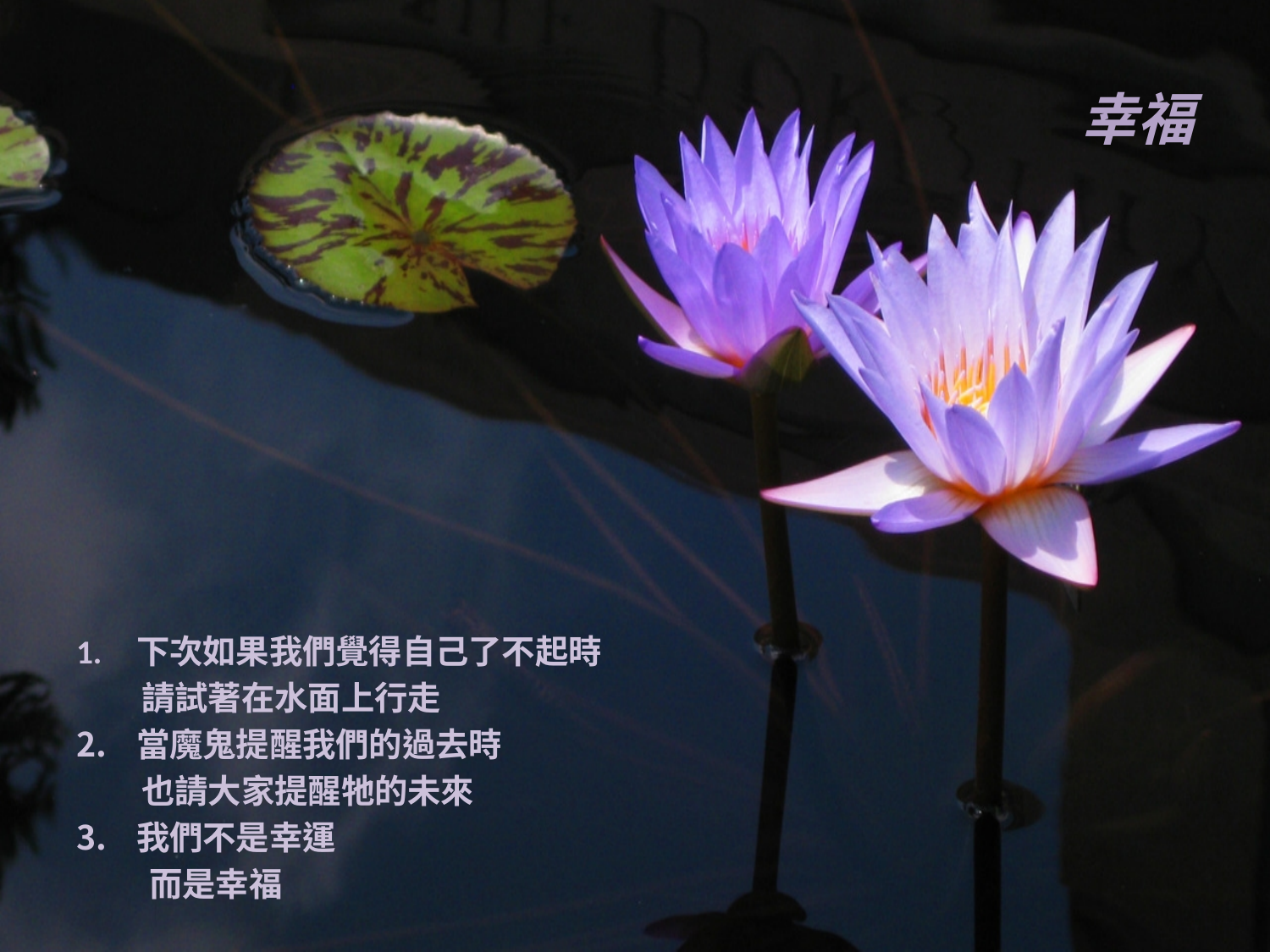

# 幸福
1.    下次如果我們覺得自己了不起時
        請試著在水面上行走
當魔鬼提醒我們的過去時
        也請大家提醒牠的未來
我們不是幸運
         而是幸福